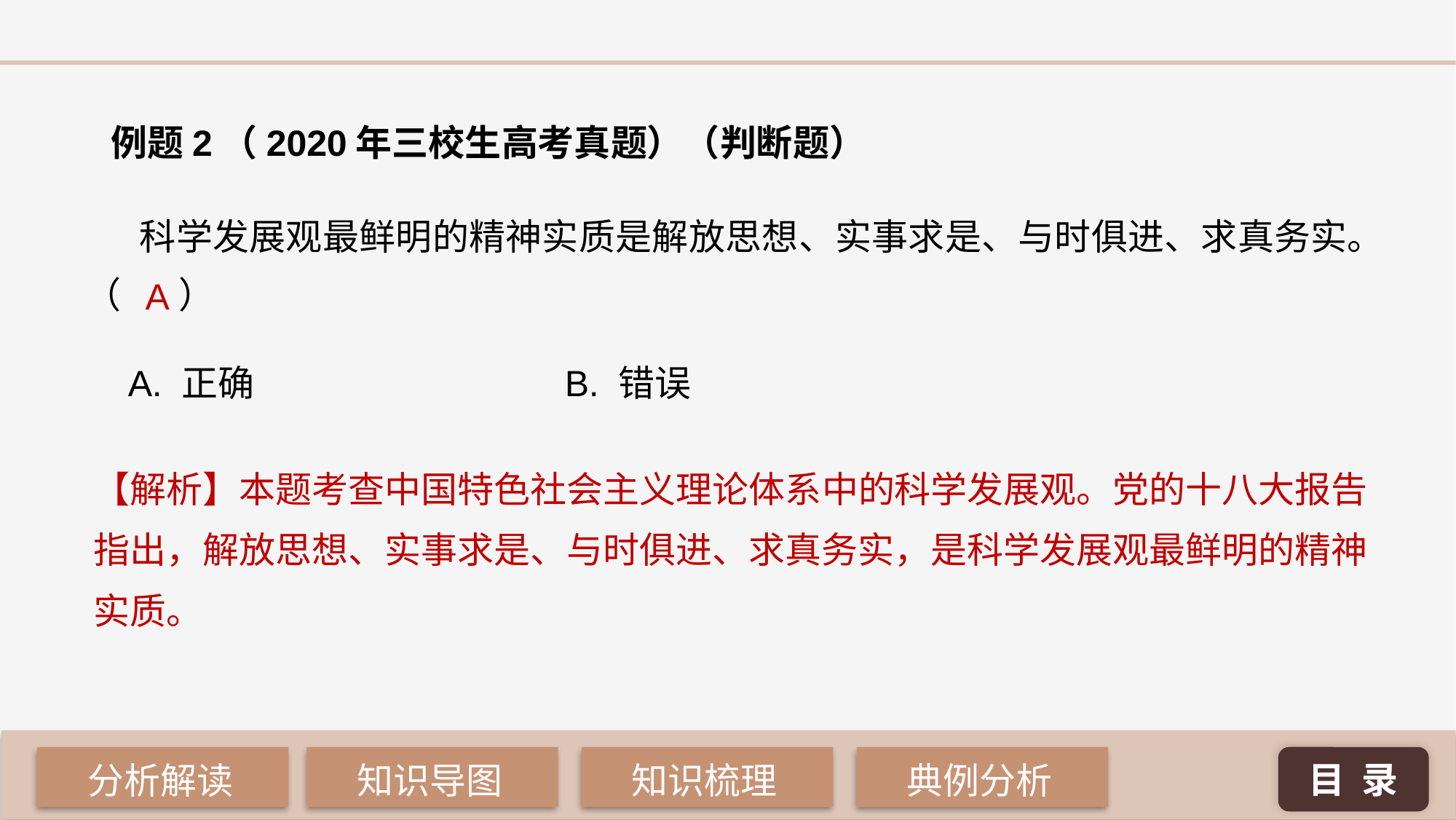

例题2（2020年三校生高考真题）（判断题）
科学发展观最鲜明的精神实质是解放思想、实事求是、与时俱进、求真务实。（       ）
A
A. 正确 			B. 错误
【解析】本题考查中国特色社会主义理论体系中的科学发展观。党的十八大报告指出，解放思想、实事求是、与时俱进、求真务实，是科学发展观最鲜明的精神实质。